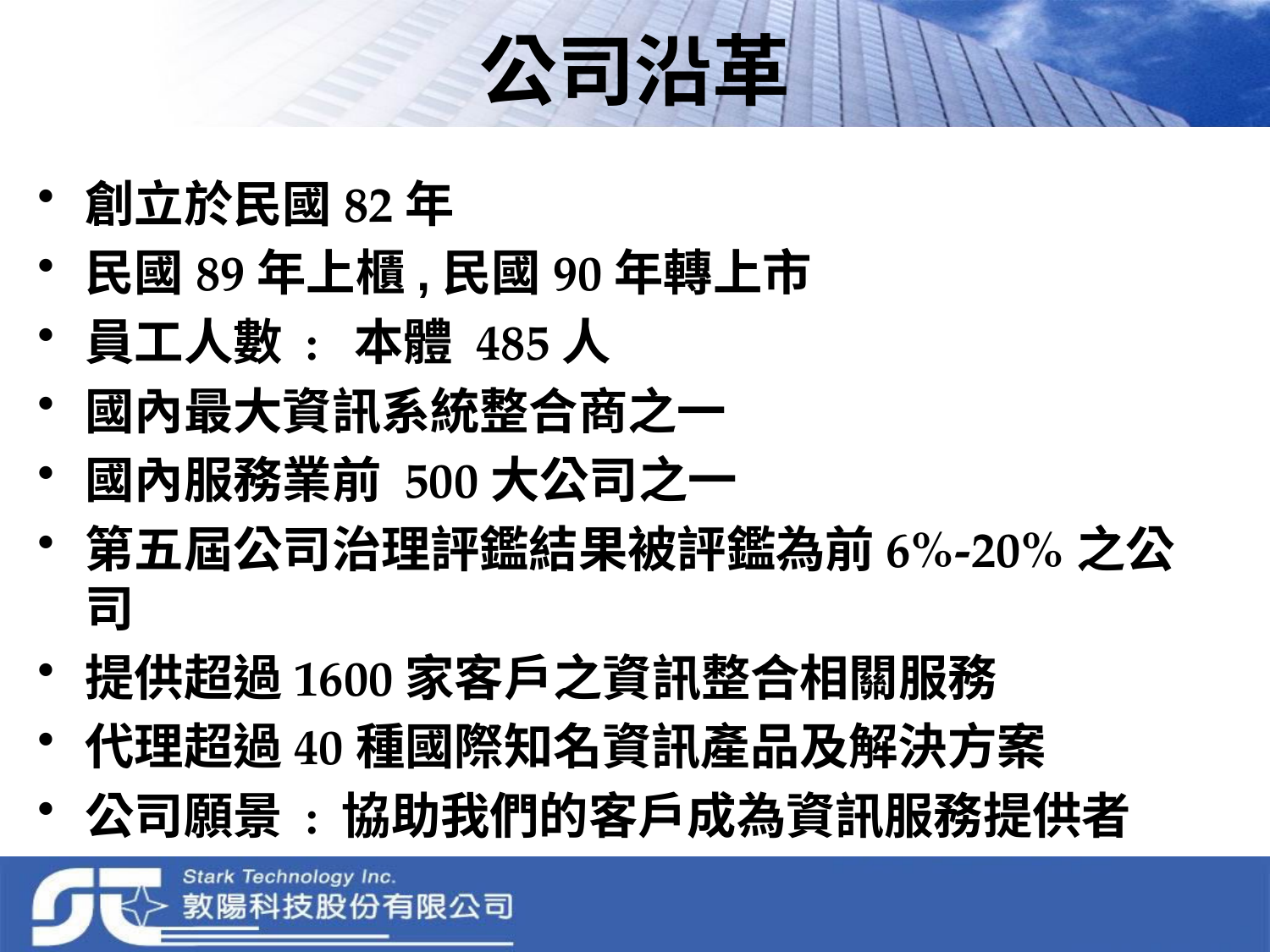

# 公司沿革
創立於民國82年
民國89年上櫃,民國90年轉上市
員工人數 :  本體 485人
國內最大資訊系統整合商之一
國內服務業前 500大公司之一
第五屆公司治理評鑑結果被評鑑為前6%-20%之公司
提供超過1600家客戶之資訊整合相關服務
代理超過40種國際知名資訊產品及解決方案
公司願景 : 協助我們的客戶成為資訊服務提供者